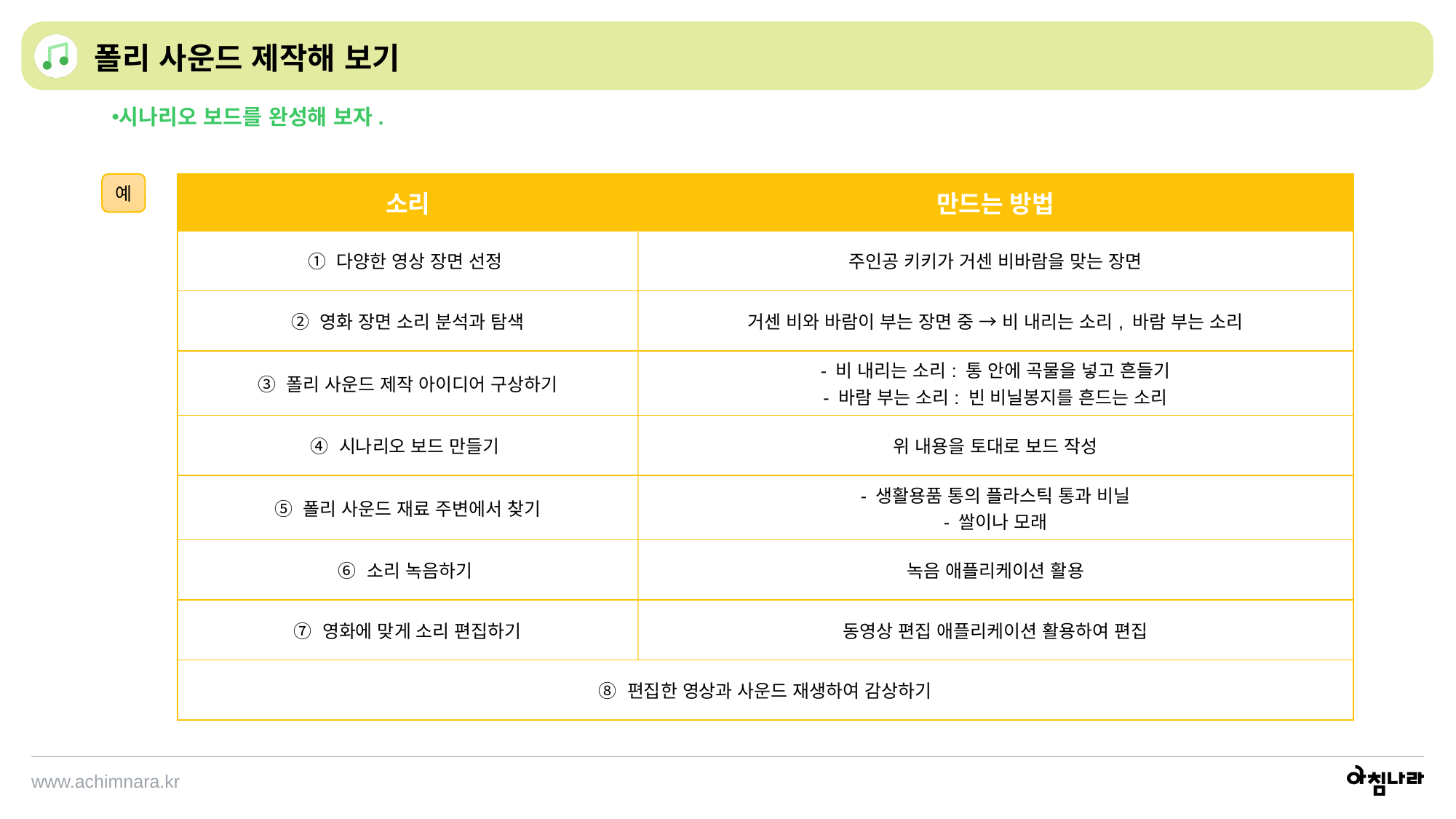

폴리 사운드 제작해 보기
시나리오 보드를 완성해 보자.
예
| 소리 | 만드는 방법 |
| --- | --- |
| ① 다양한 영상 장면 선정 | 주인공 키키가 거센 비바람을 맞는 장면 |
| ② 영화 장면 소리 분석과 탐색 | 거센 비와 바람이 부는 장면 중 → 비 내리는 소리, 바람 부는 소리 |
| ③ 폴리 사운드 제작 아이디어 구상하기 | - 비 내리는 소리: 통 안에 곡물을 넣고 흔들기 - 바람 부는 소리: 빈 비닐봉지를 흔드는 소리 |
| ④ 시나리오 보드 만들기 | 위 내용을 토대로 보드 작성 |
| ⑤ 폴리 사운드 재료 주변에서 찾기 | - 생활용품 통의 플라스틱 통과 비닐 - 쌀이나 모래 |
| ⑥ 소리 녹음하기 | 녹음 애플리케이션 활용 |
| ⑦ 영화에 맞게 소리 편집하기 | 동영상 편집 애플리케이션 활용하여 편집 |
| ⑧ 편집한 영상과 사운드 재생하여 감상하기 |  |